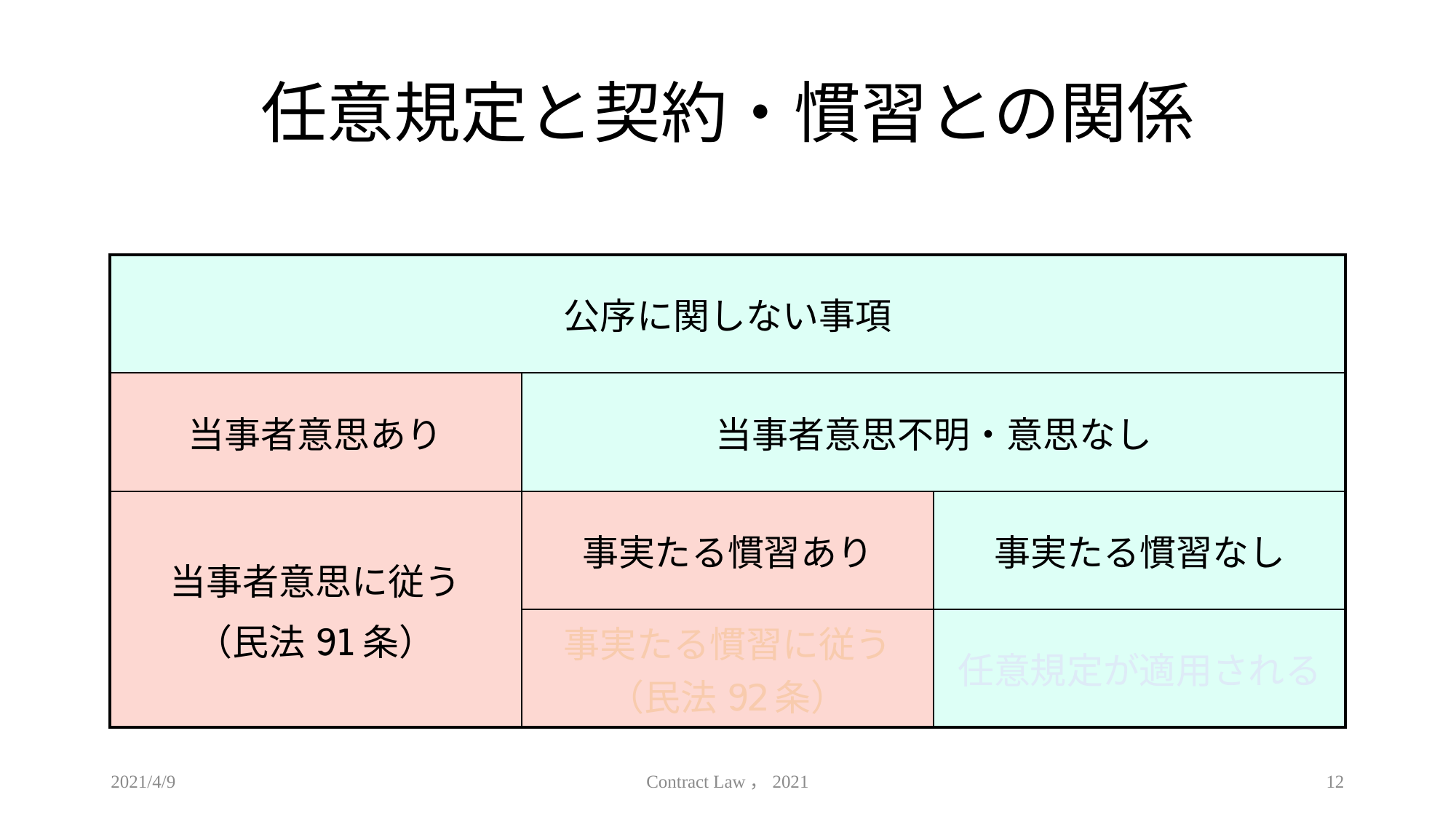

# 任意規定と契約・慣習との関係
| 公序に関しない事項 |  |  |
| --- | --- | --- |
| 当事者意思あり | 当事者意思不明・意思なし |  |
| 当事者意思に従う （民法91条） | 事実たる慣習あり | 事実たる慣習なし |
|  | 事実たる慣習に従う （民法92条） | 任意規定が適用される |
2021/4/9
Contract Law，2021
12